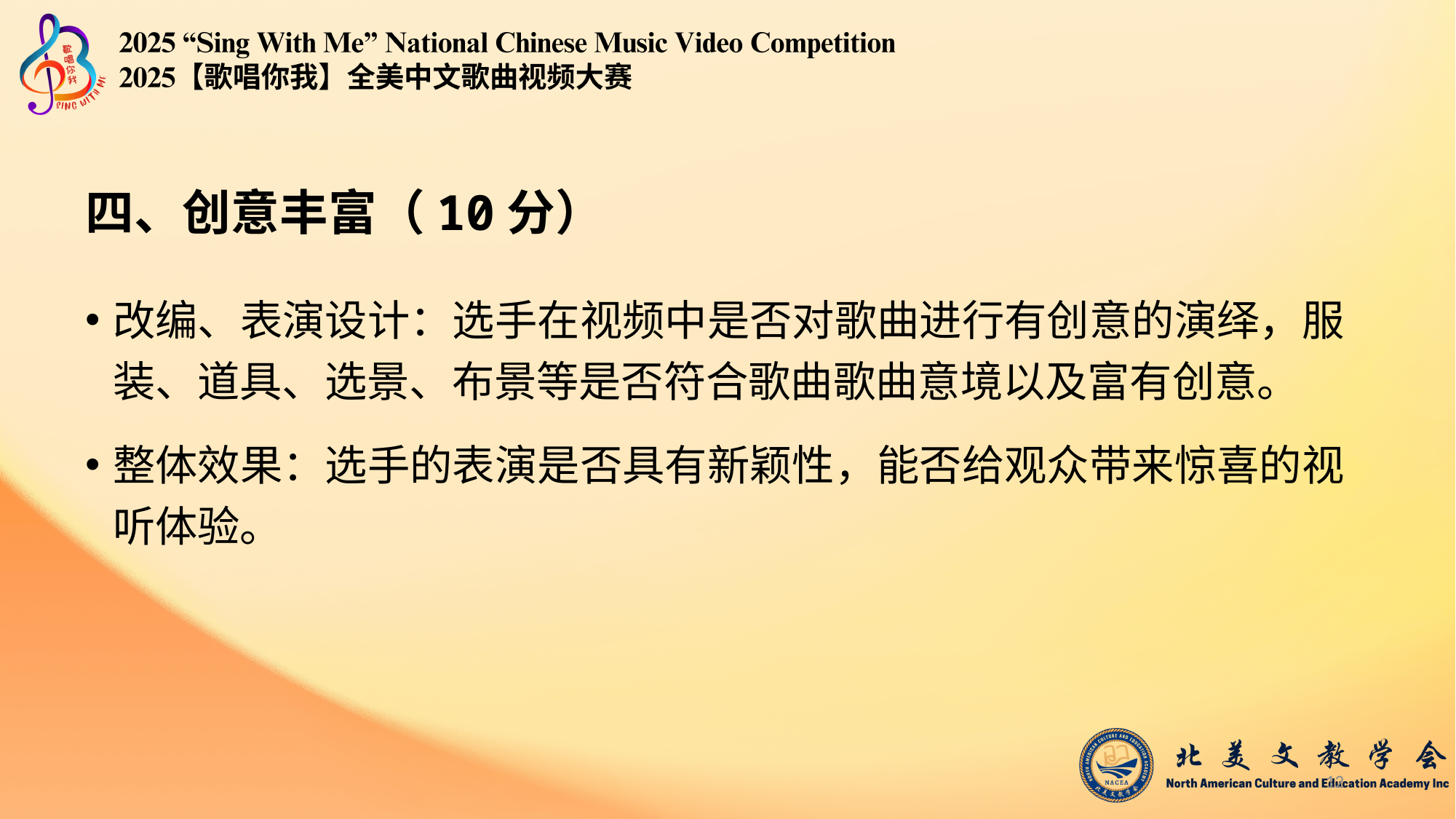

四、创意丰富（10分）

改编、表演设计：选手在视频中是否对歌曲进行有创意的演绎，服装、道具、选景、布景等是否符合歌曲歌曲意境以及富有创意。

整体效果：选手的表演是否具有新颖性，能否给观众带来惊喜的视听体验。
12